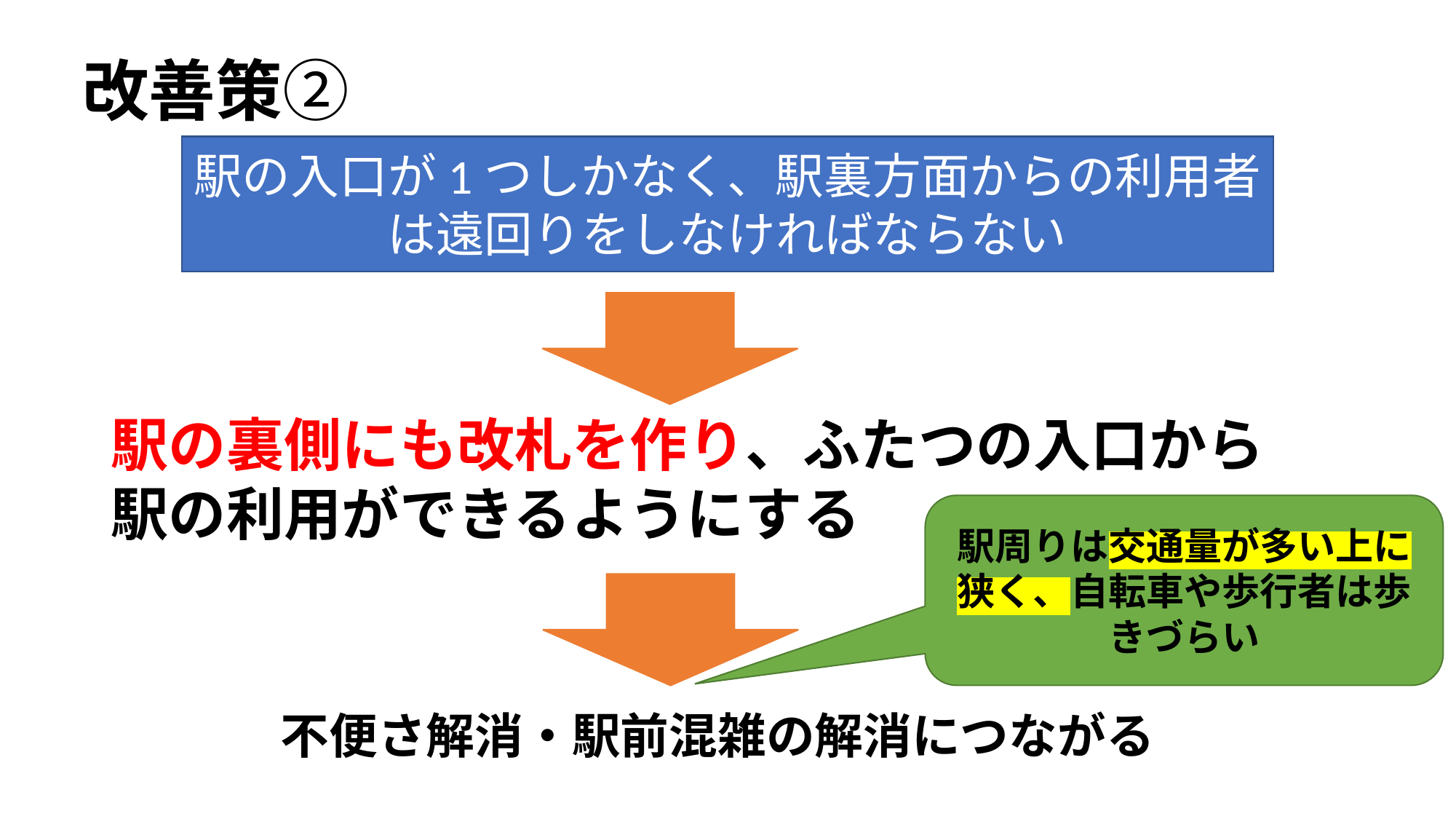

改善策​②
駅の入口が1つしかなく、駅裏方面からの利用者は遠回りをしなければならない

駅の裏側にも改札を作り、ふたつの入口から駅の利用ができるようにする
駅周りは交通量が多い上に狭く、自転車や歩行者は歩きづらい

不便さ解消・駅前混雑の解消につながる